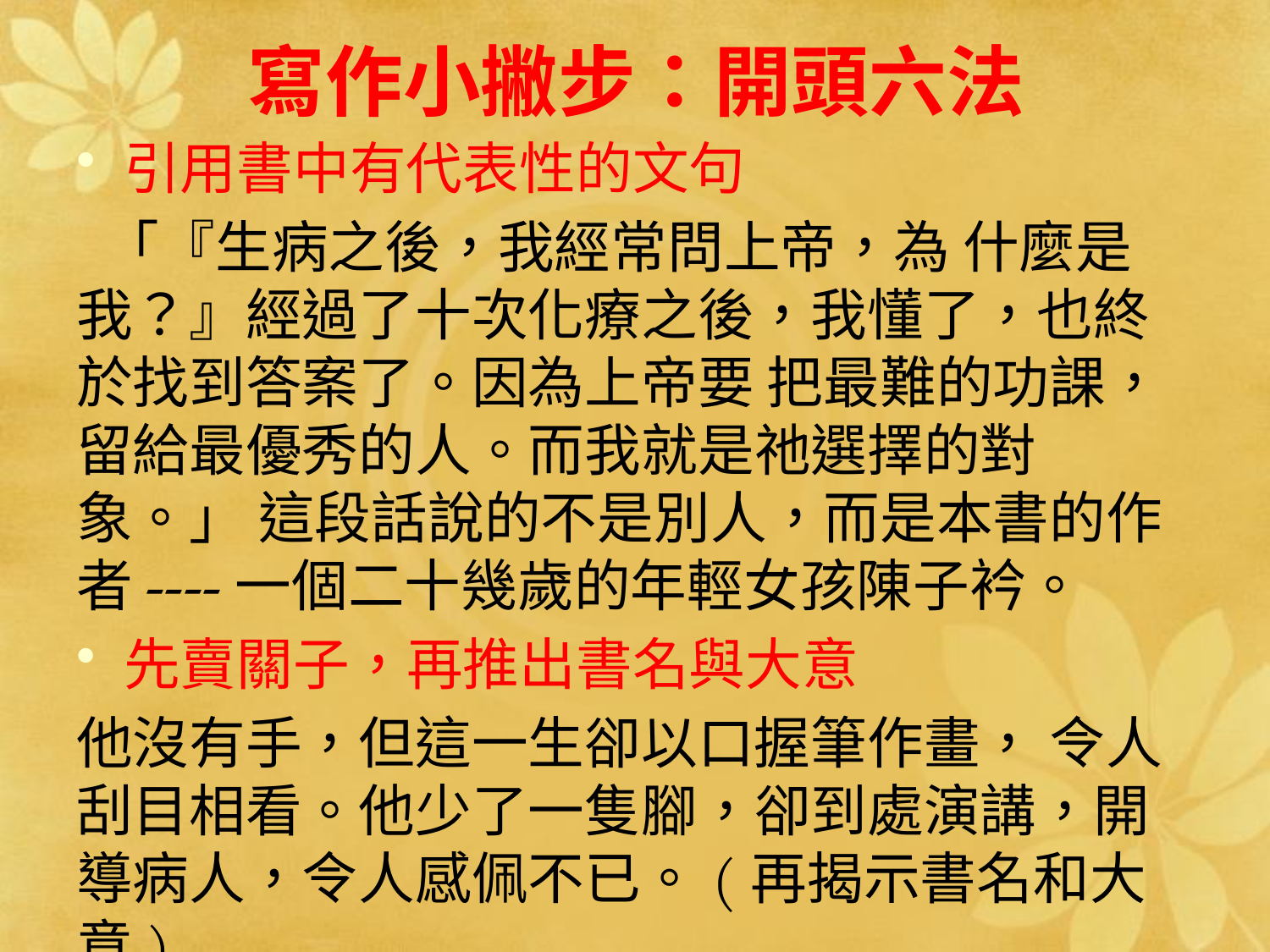

# 寫作小撇步：開頭六法
引用書中有代表性的文句
 「『生病之後，我經常問上帝，為 什麼是我？』經過了十次化療之後，我懂了，也終於找到答案了。因為上帝要 把最難的功課，留給最優秀的人。而我就是祂選擇的對象。」 這段話說的不是別人，而是本書的作者----一個二十幾歲的年輕女孩陳子衿。
先賣關子，再推出書名與大意
他沒有手，但這一生卻以口握筆作畫， 令人刮目相看。他少了一隻腳，卻到處演講，開導病人，令人感佩不已。(再揭示書名和大意)